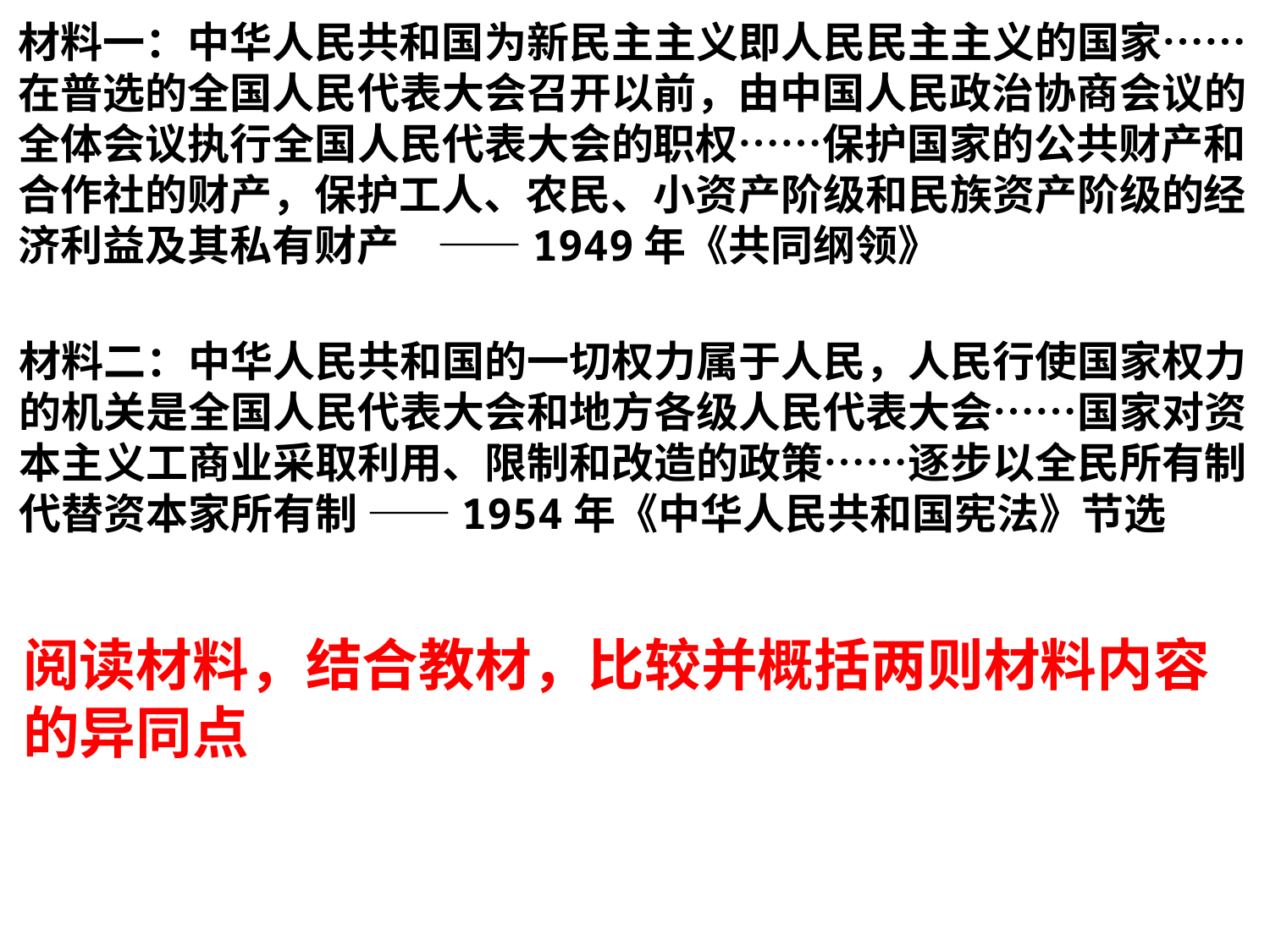

材料一：中华人民共和国为新民主主义即人民民主主义的国家……在普选的全国人民代表大会召开以前，由中国人民政治协商会议的全体会议执行全国人民代表大会的职权……保护国家的公共财产和合作社的财产，保护工人、农民、小资产阶级和民族资产阶级的经济利益及其私有财产    ——1949年《共同纲领》

材料二：中华人民共和国的一切权力属于人民，人民行使国家权力的机关是全国人民代表大会和地方各级人民代表大会……国家对资本主义工商业采取利用、限制和改造的政策……逐步以全民所有制代替资本家所有制 ——1954年《中华人民共和国宪法》节选

阅读材料，结合教材，比较并概括两则材料内容的异同点